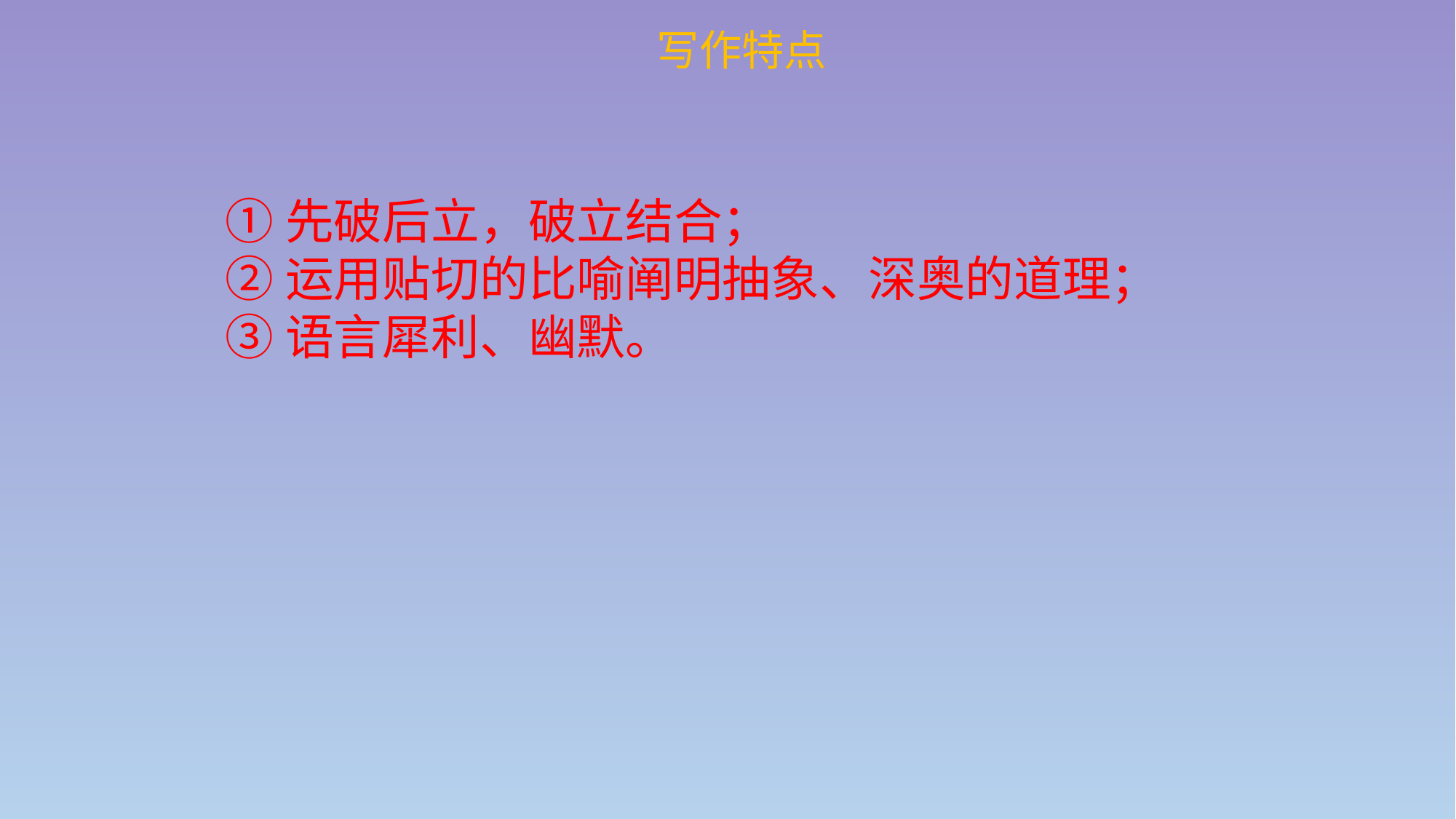

写作特点

①先破后立，破立结合；
②运用贴切的比喻阐明抽象、深奥的道理；
③语言犀利、幽默。